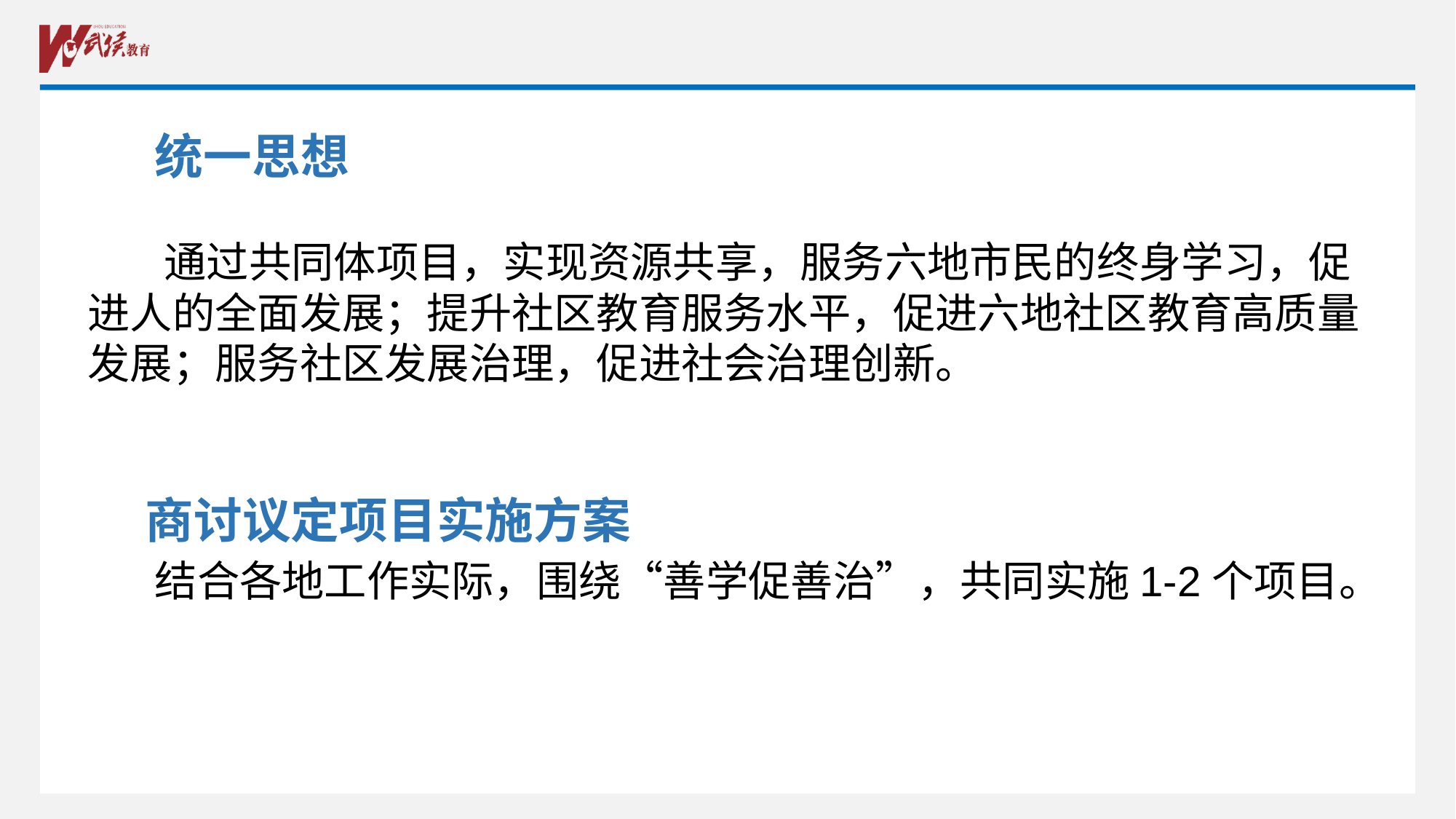

统一思想

       通过共同体项目，实现资源共享，服务六地市民的终身学习，促进人的全面发展；提升社区教育服务水平，促进六地社区教育高质量发展；服务社区发展治理，促进社会治理创新。

     商讨议定项目实施方案
     结合各地工作实际，围绕“善学促善治”，共同实施1-2个项目。